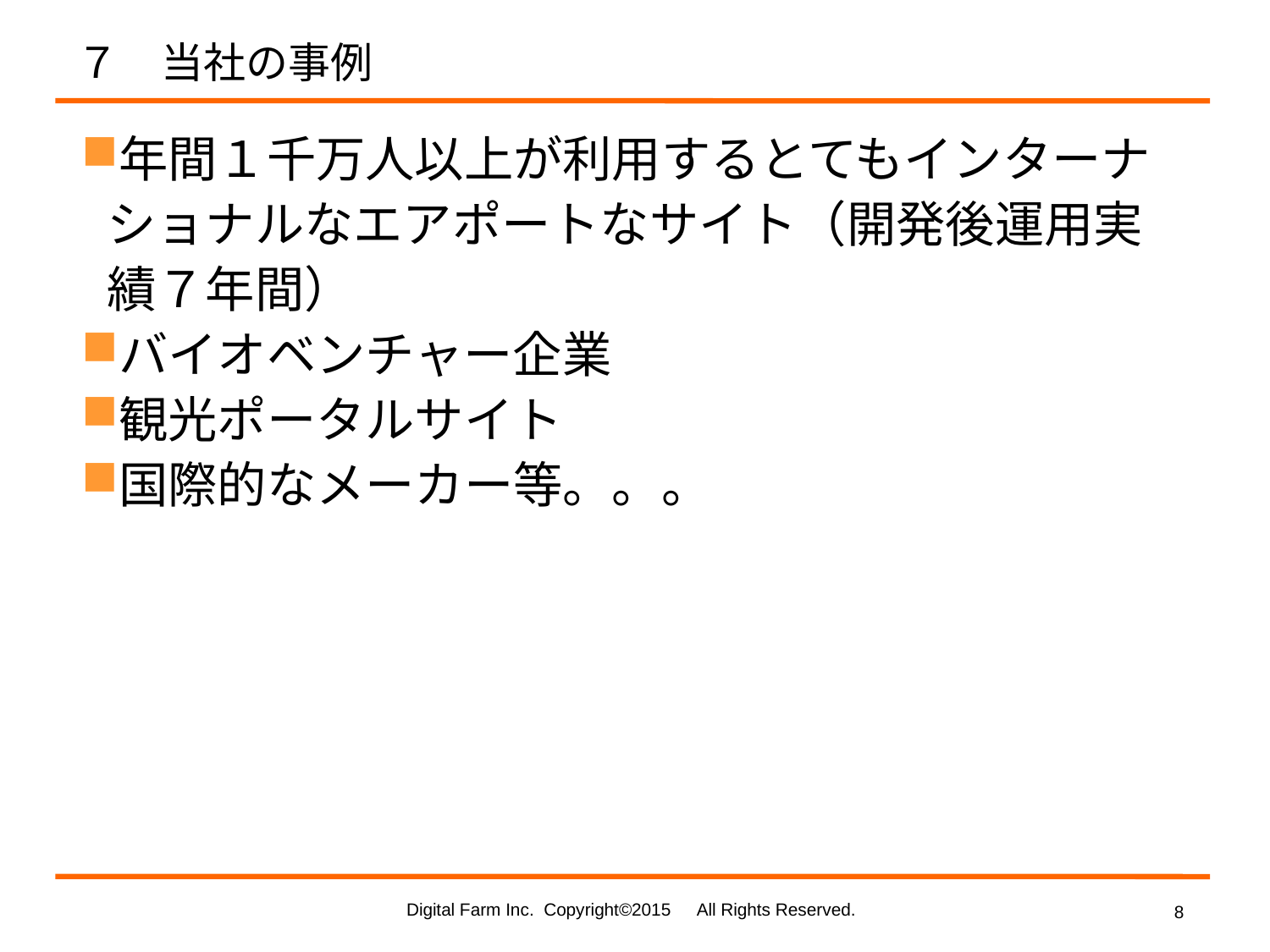

７　当社の事例
年間１千万人以上が利用するとてもインターナショナルなエアポートなサイト（開発後運用実績７年間）
バイオベンチャー企業
観光ポータルサイト
国際的なメーカー等。。。
Digital Farm Inc.  Copyright©2015　All Rights Reserved.
8